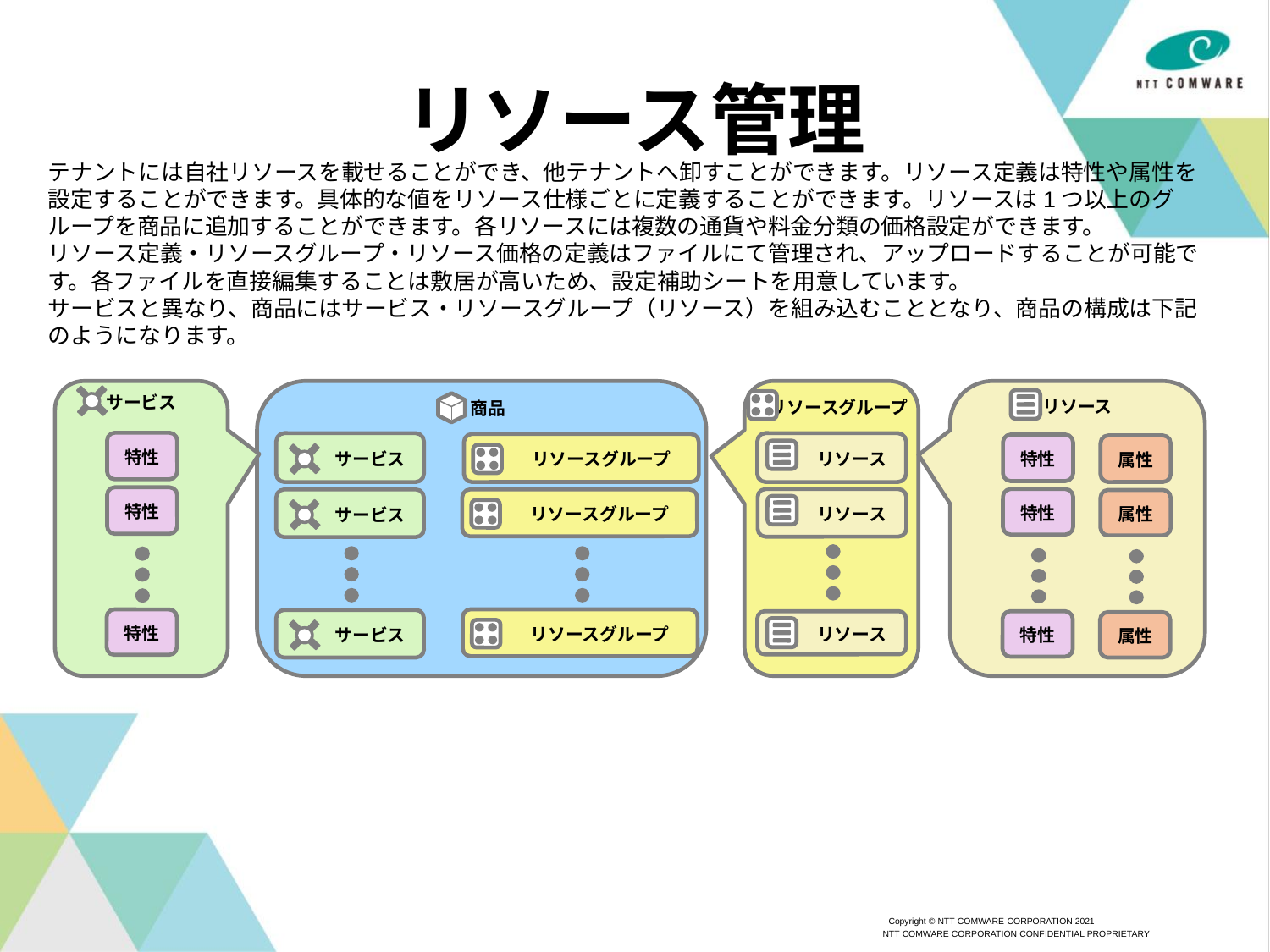

# リソース管理
テナントには自社リソースを載せることができ、他テナントへ卸すことができます。リソース定義は特性や属性を設定することができます。具体的な値をリソース仕様ごとに定義することができます。リソースは1つ以上のグループを商品に追加することができます。各リソースには複数の通貨や料金分類の価格設定ができます。
リソース定義・リソースグループ・リソース価格の定義はファイルにて管理され、アップロードすることが可能です。各ファイルを直接編集することは敷居が高いため、設定補助シートを用意しています。
サービスと異なり、商品にはサービス・リソースグループ（リソース）を組み込むこととなり、商品の構成は下記のようになります。
リソース
サービス
商品
リソースグループ

特性
サービス

リソース
リソースグループ

特性
属性

特性
リソース

特性
サービス

リソースグループ

属性

リソースグループ

特性
サービス

リソース

特性
属性